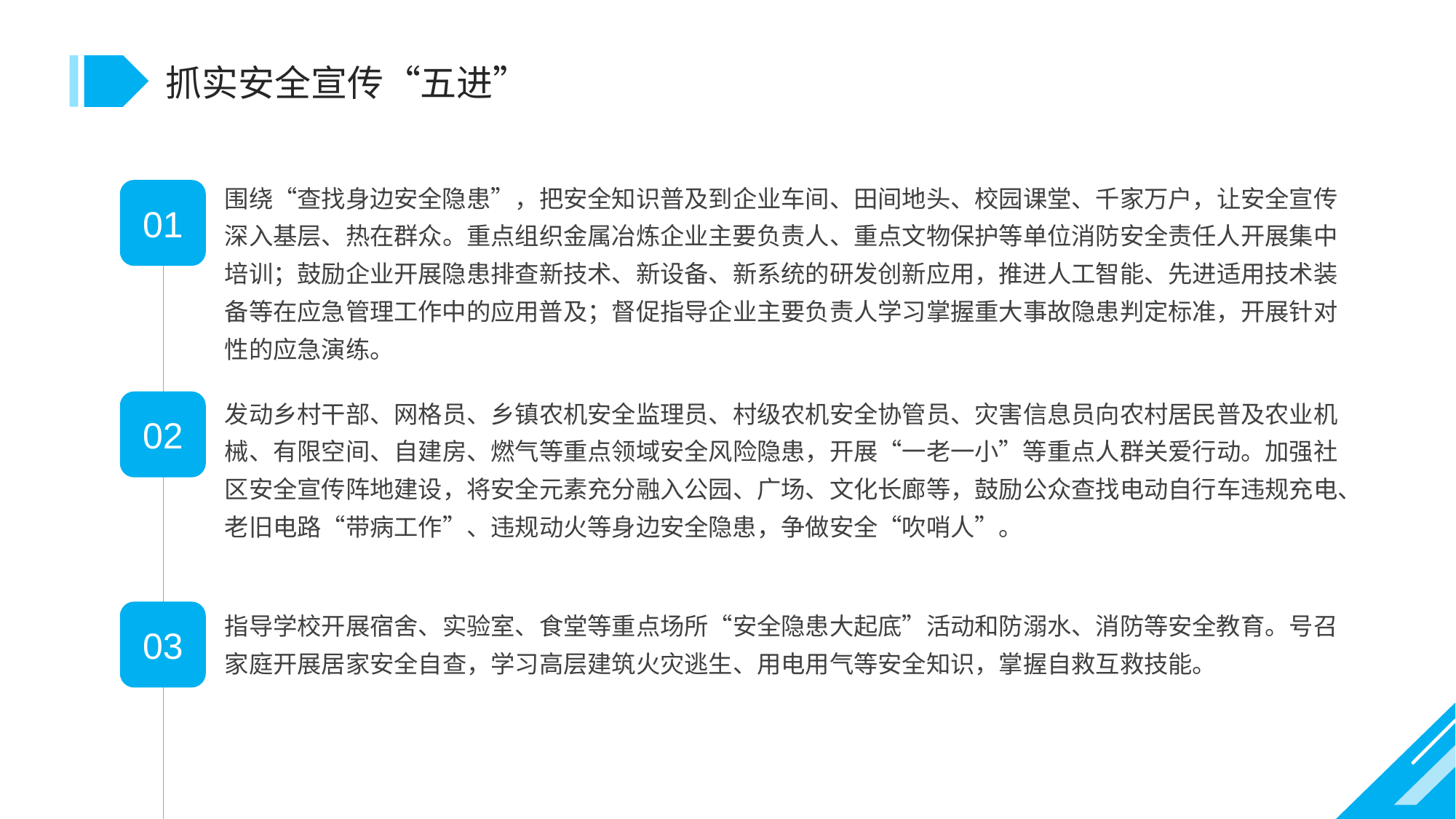

抓实安全宣传“五进”
围绕“查找身边安全隐患”，把安全知识普及到企业车间、田间地头、校园课堂、千家万户，让安全宣传深入基层、热在群众。重点组织金属冶炼企业主要负责人、重点文物保护等单位消防安全责任人开展集中培训；鼓励企业开展隐患排查新技术、新设备、新系统的研发创新应用，推进人工智能、先进适用技术装备等在应急管理工作中的应用普及；督促指导企业主要负责人学习掌握重大事故隐患判定标准，开展针对性的应急演练。
01
发动乡村干部、网格员、乡镇农机安全监理员、村级农机安全协管员、灾害信息员向农村居民普及农业机械、有限空间、自建房、燃气等重点领域安全风险隐患，开展“一老一小”等重点人群关爱行动。加强社区安全宣传阵地建设，将安全元素充分融入公园、广场、文化长廊等，鼓励公众查找电动自行车违规充电、老旧电路“带病工作”、违规动火等身边安全隐患，争做安全“吹哨人”。
02
指导学校开展宿舍、实验室、食堂等重点场所“安全隐患大起底”活动和防溺水、消防等安全教育。号召家庭开展居家安全自查，学习高层建筑火灾逃生、用电用气等安全知识，掌握自救互救技能。
03